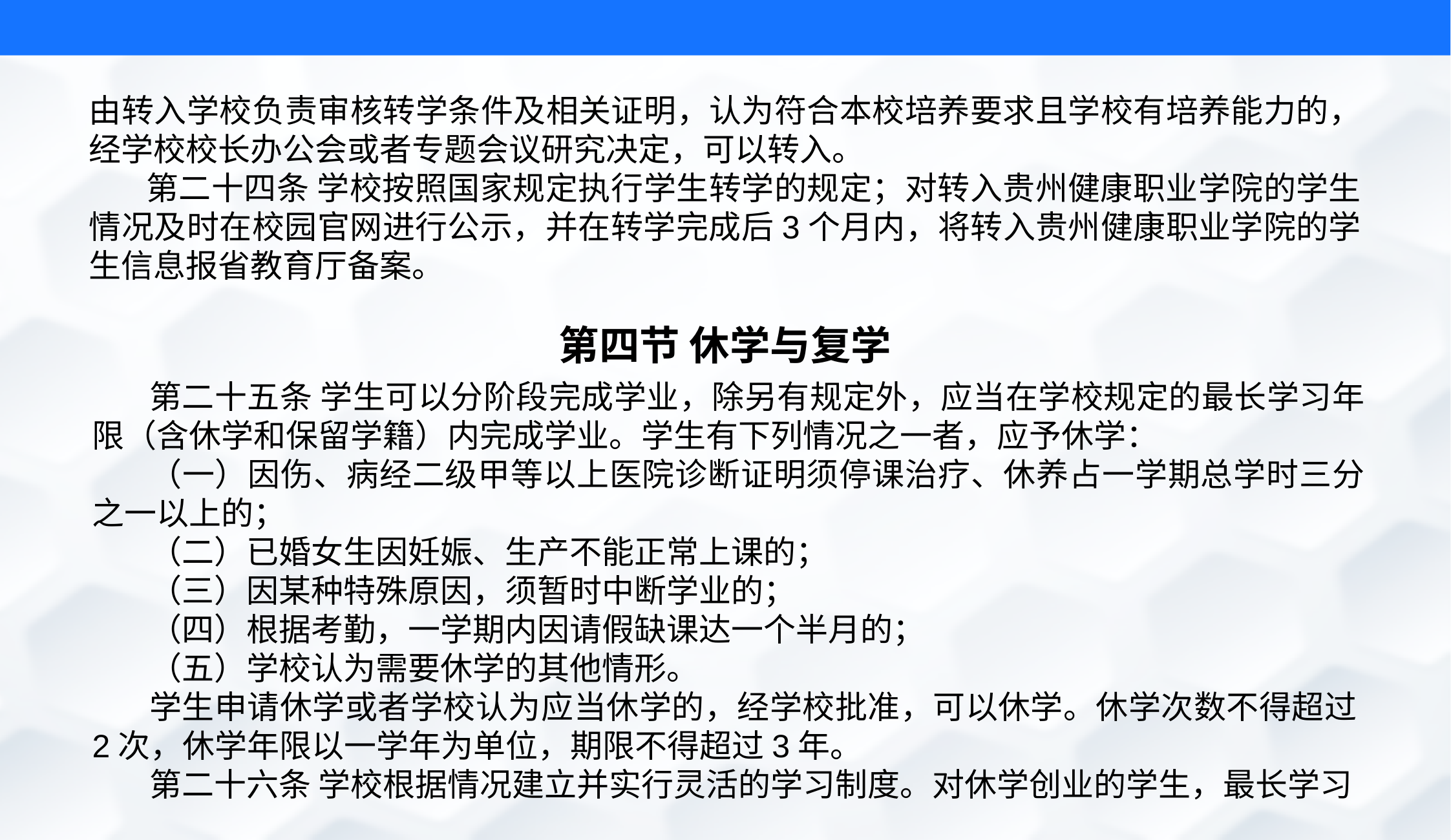

由转入学校负责审核转学条件及相关证明，认为符合本校培养要求且学校有培养能力的，经学校校长办公会或者专题会议研究决定，可以转入。
第二十四条 学校按照国家规定执行学生转学的规定；对转入贵州健康职业学院的学生情况及时在校园官网进行公示，并在转学完成后3个月内，将转入贵州健康职业学院的学生信息报省教育厅备案。
第四节 休学与复学
第二十五条 学生可以分阶段完成学业，除另有规定外，应当在学校规定的最长学习年限（含休学和保留学籍）内完成学业。学生有下列情况之一者，应予休学：
（一）因伤、病经二级甲等以上医院诊断证明须停课治疗、休养占一学期总学时三分之一以上的；
（二）已婚女生因妊娠、生产不能正常上课的；
（三）因某种特殊原因，须暂时中断学业的；
（四）根据考勤，一学期内因请假缺课达一个半月的；
（五）学校认为需要休学的其他情形。
学生申请休学或者学校认为应当休学的，经学校批准，可以休学。休学次数不得超过2次，休学年限以一学年为单位，期限不得超过3年。
第二十六条 学校根据情况建立并实行灵活的学习制度。对休学创业的学生，最长学习